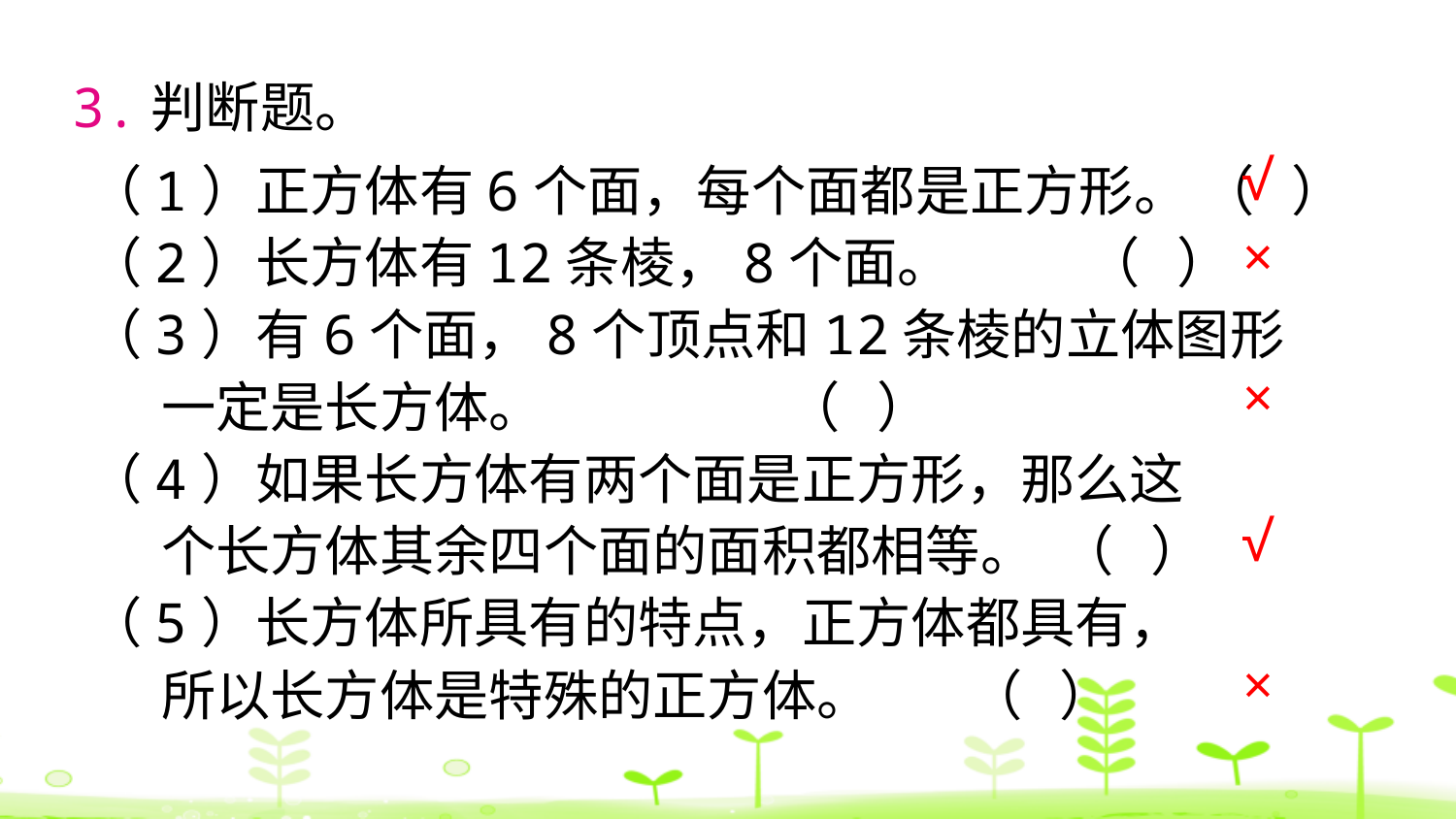

3.判断题。
（1）正方体有6个面，每个面都是正方形。 （   ）
（2）长方体有12条棱，8个面。           （   ）
（3）有6个面，8个顶点和12条棱的立体图形
     一定是长方体。                    （   ）
（4）如果长方体有两个面是正方形，那么这
     个长方体其余四个面的面积都相等。  （   ）
（5）长方体所具有的特点，正方体都具有，
     所以长方体是特殊的正方体。        （   ）
√
×
×
√
×